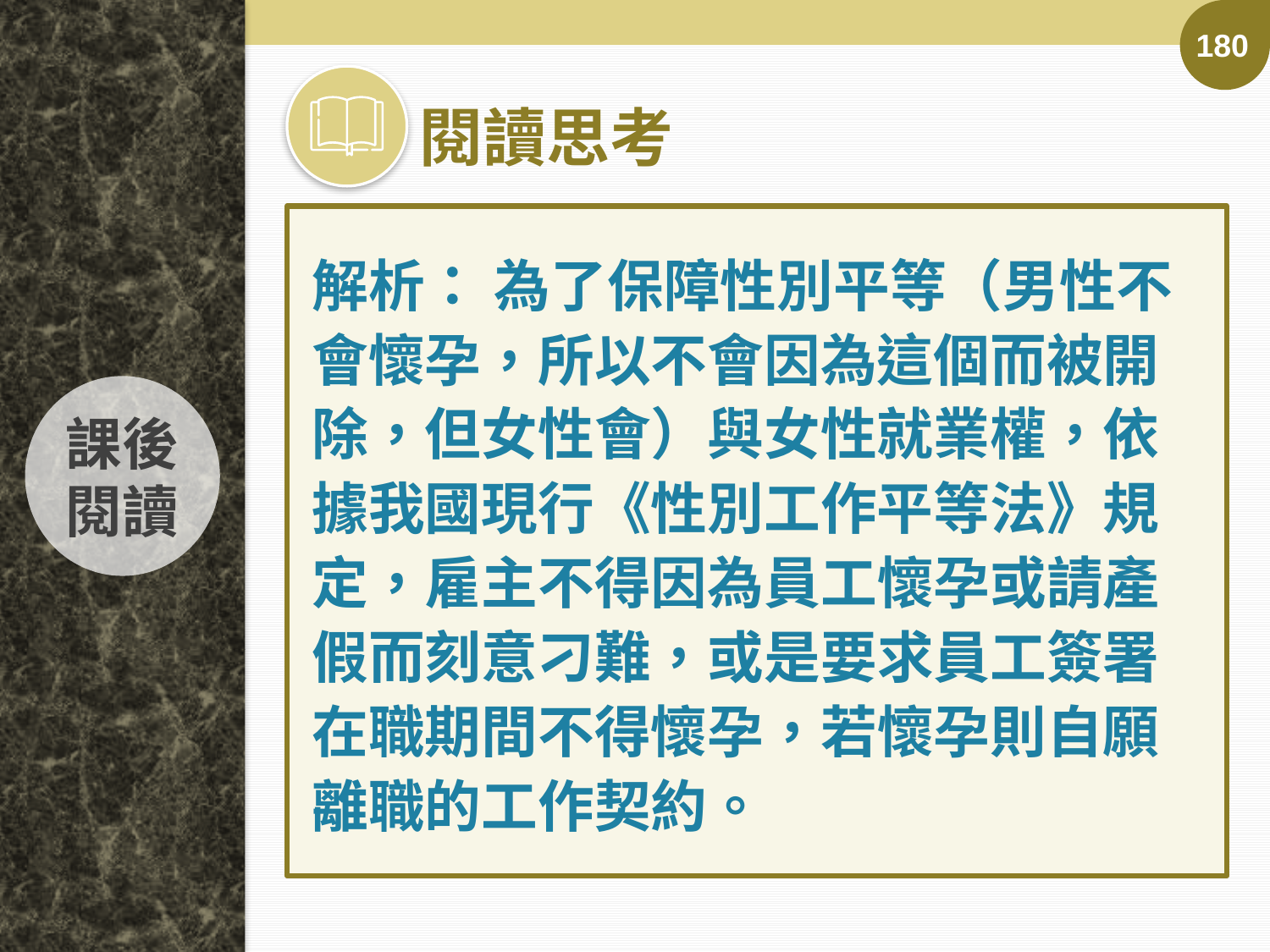

180
解析： 為了保障性別平等（男性不會懷孕，所以不會因為這個而被開除，但女性會）與女性就業權，依據我國現行《性別工作平等法》規定，雇主不得因為員工懷孕或請產假而刻意刁難，或是要求員工簽署在職期間不得懷孕，若懷孕則自願離職的工作契約。